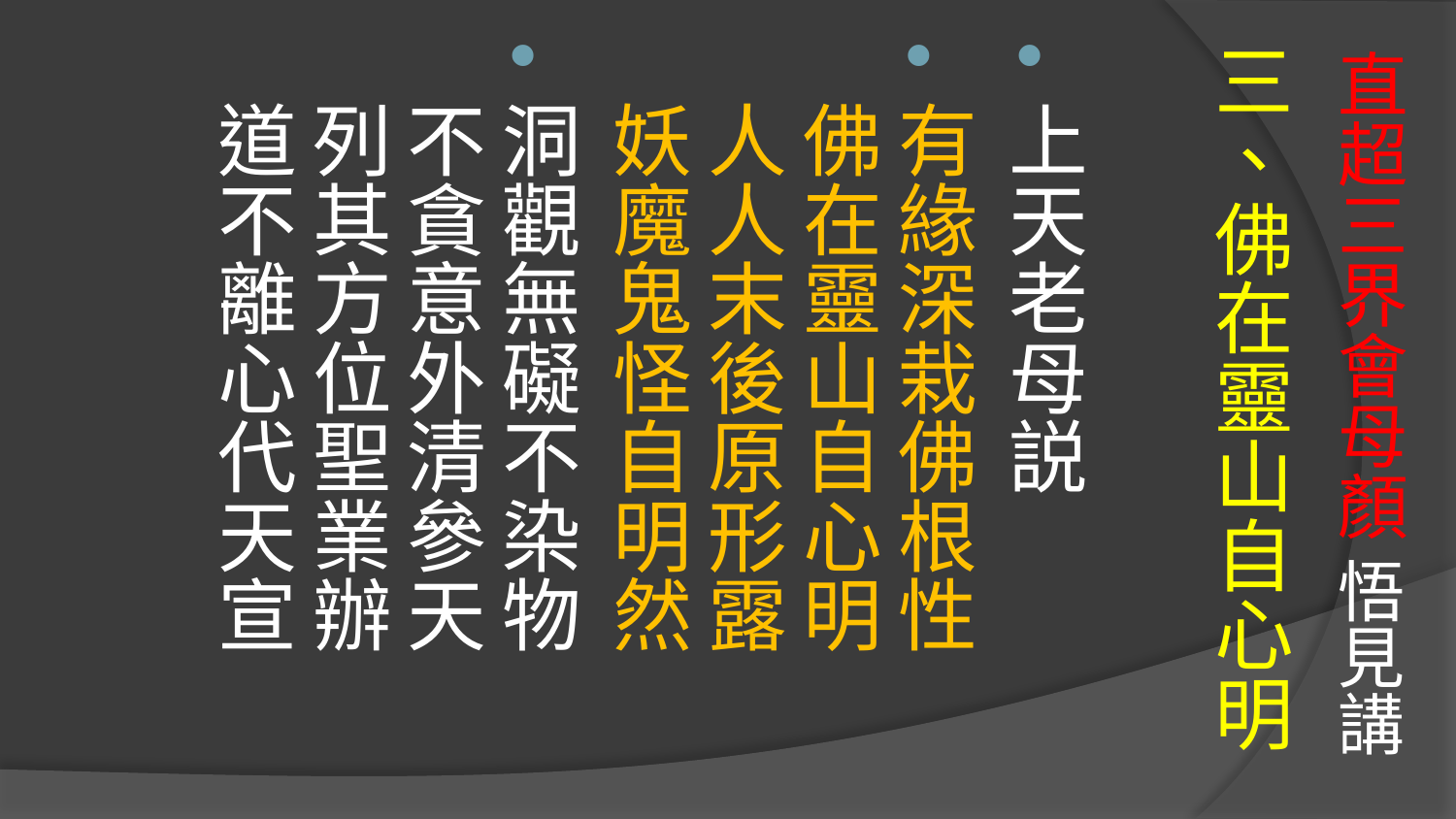

# 直超三界會母顏 悟見講
三、佛在靈山自心明
上天老母説
有緣深栽佛根性　佛在靈山自心明　
人人末後原形露　妖魔鬼怪自明然
洞觀無礙不染物　不貪意外清參天　
列其方位聖業辦　道不離心代天宣